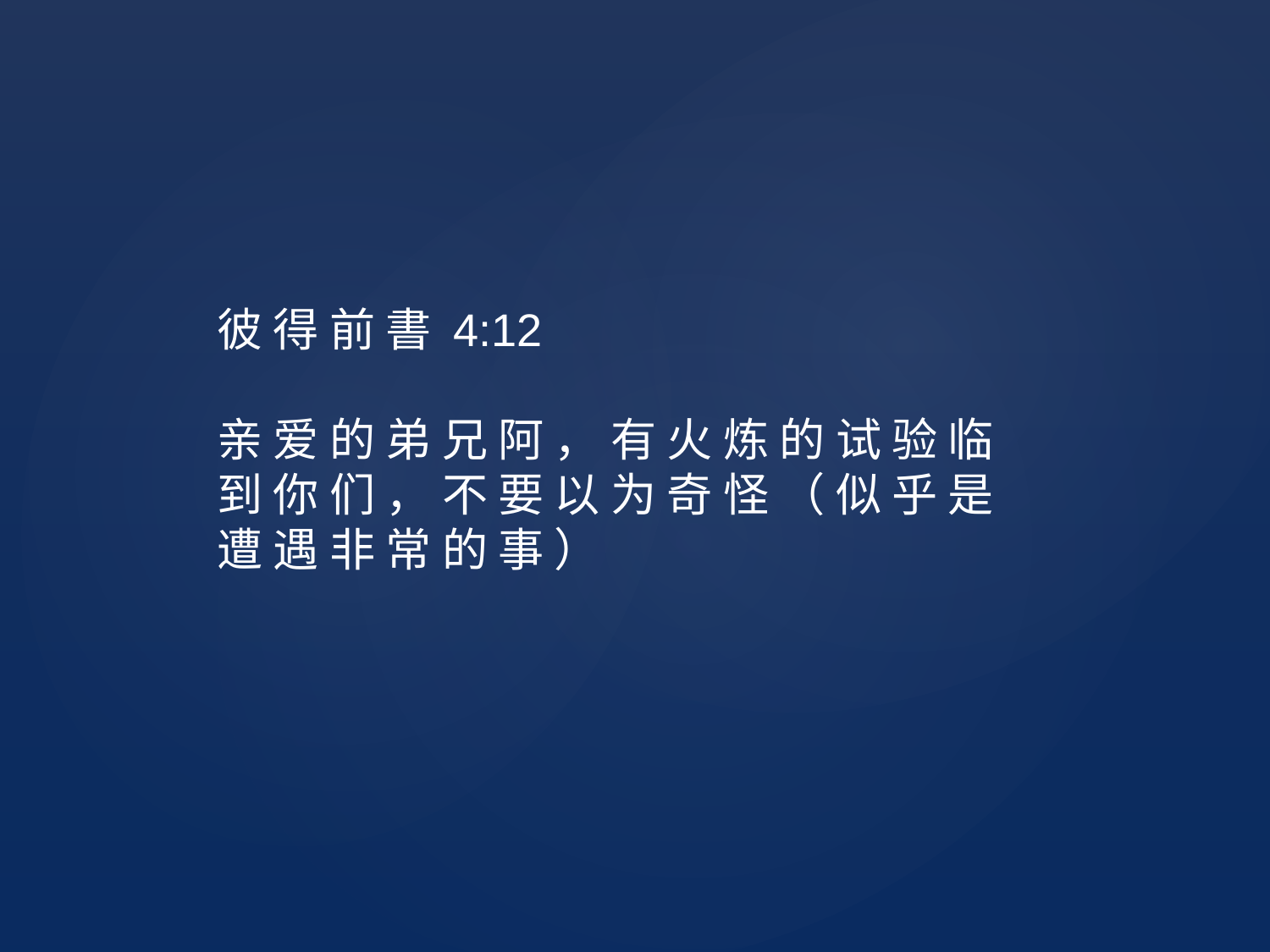

彼 得 前 書 4:12

亲 爱 的 弟 兄 阿 ， 有 火 炼 的 试 验 临 到 你 们 ， 不 要 以 为 奇 怪 （ 似 乎 是 遭 遇 非 常 的 事 ）